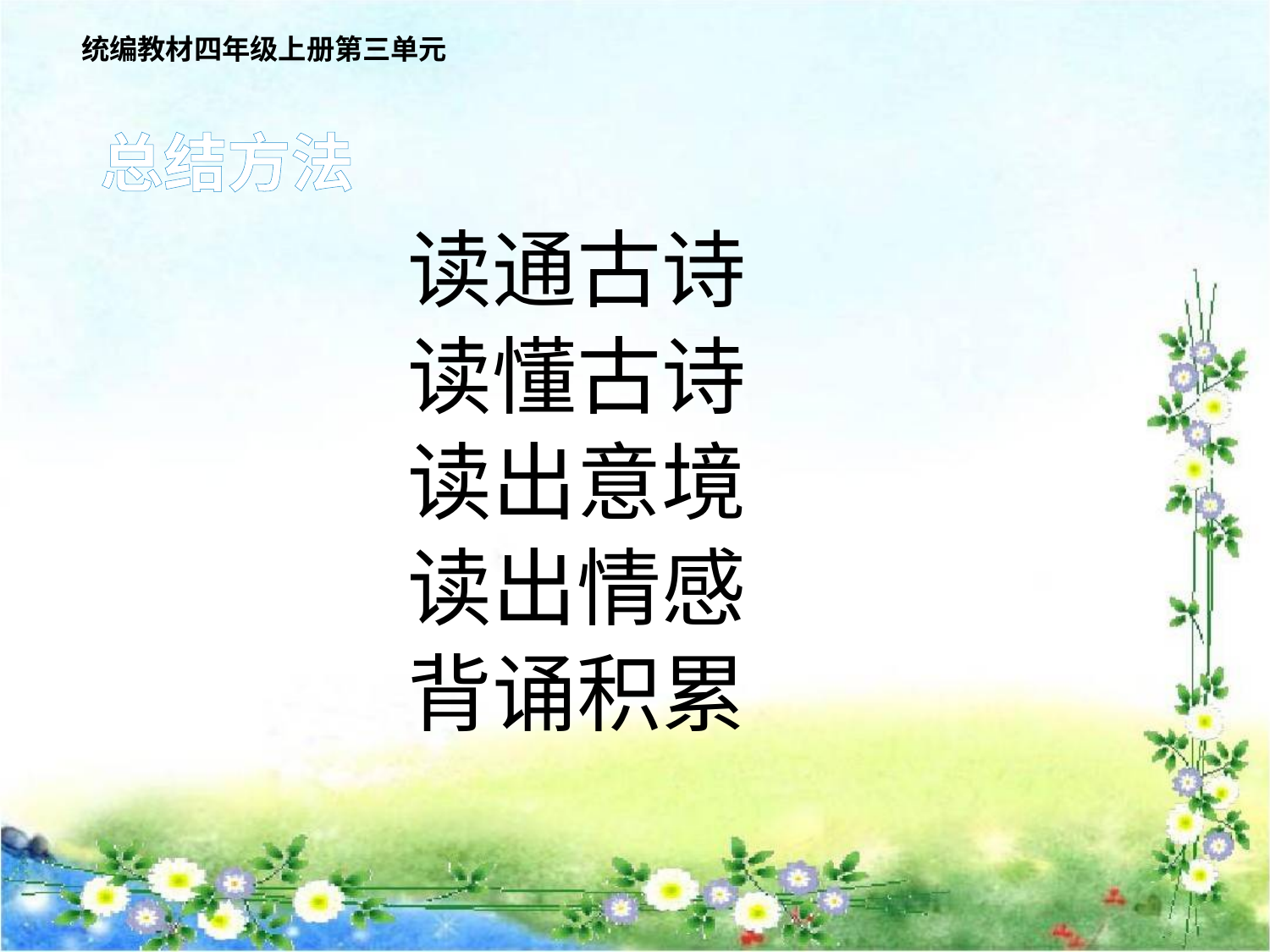

统编教材四年级上册第三单元
总结方法
读通古诗
读懂古诗
读出意境
读出情感
背诵积累